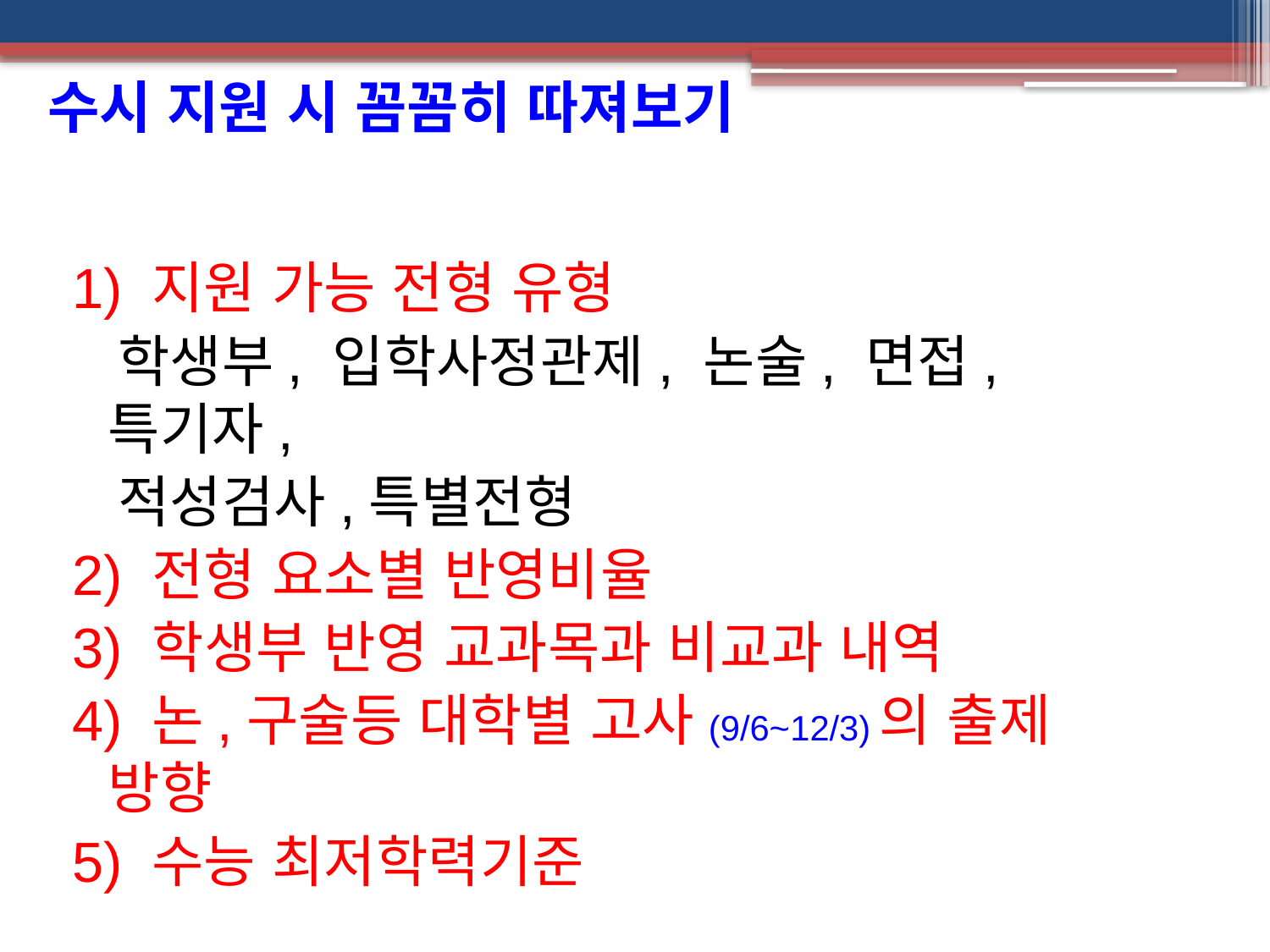

수시 지원 시 꼼꼼히 따져보기
1) 지원 가능 전형 유형
  학생부, 입학사정관제, 논술, 면접, 특기자,
  적성검사,특별전형
2) 전형 요소별 반영비율
3) 학생부 반영 교과목과 비교과 내역
4) 논,구술등 대학별 고사(9/6~12/3)의 출제 방향
5) 수능 최저학력기준